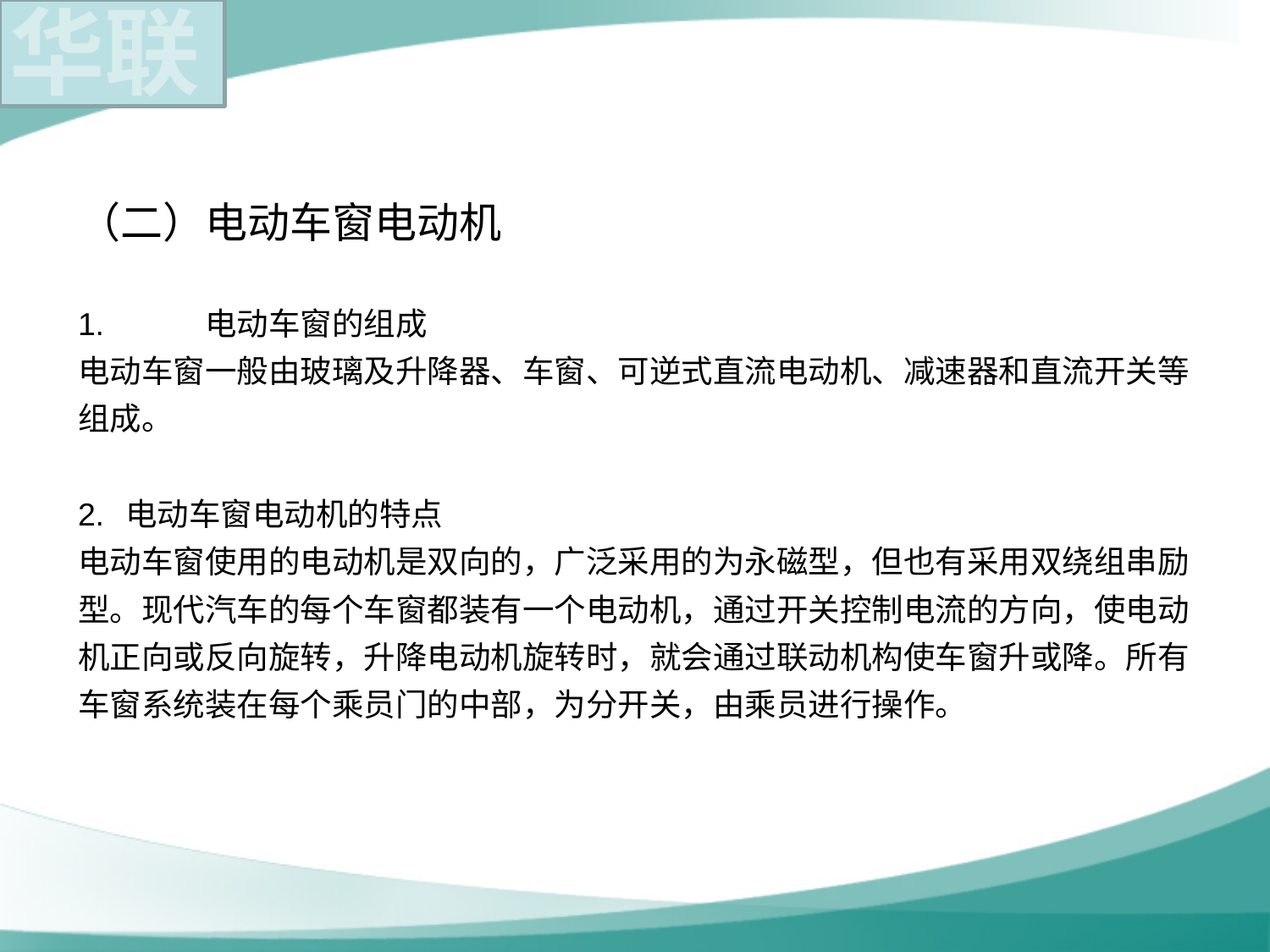

（二）电动车窗电动机
1.	电动车窗的组成
电动车窗一般由玻璃及升降器、车窗、可逆式直流电动机、减速器和直流开关等组成。

电动车窗电动机的特点
电动车窗使用的电动机是双向的，广泛采用的为永磁型，但也有采用双绕组串励型。现代汽车的每个车窗都装有一个电动机，通过开关控制电流的方向，使电动机正向或反向旋转，升降电动机旋转时，就会通过联动机构使车窗升或降。所有车窗系统装在每个乘员门的中部，为分开关，由乘员进行操作。